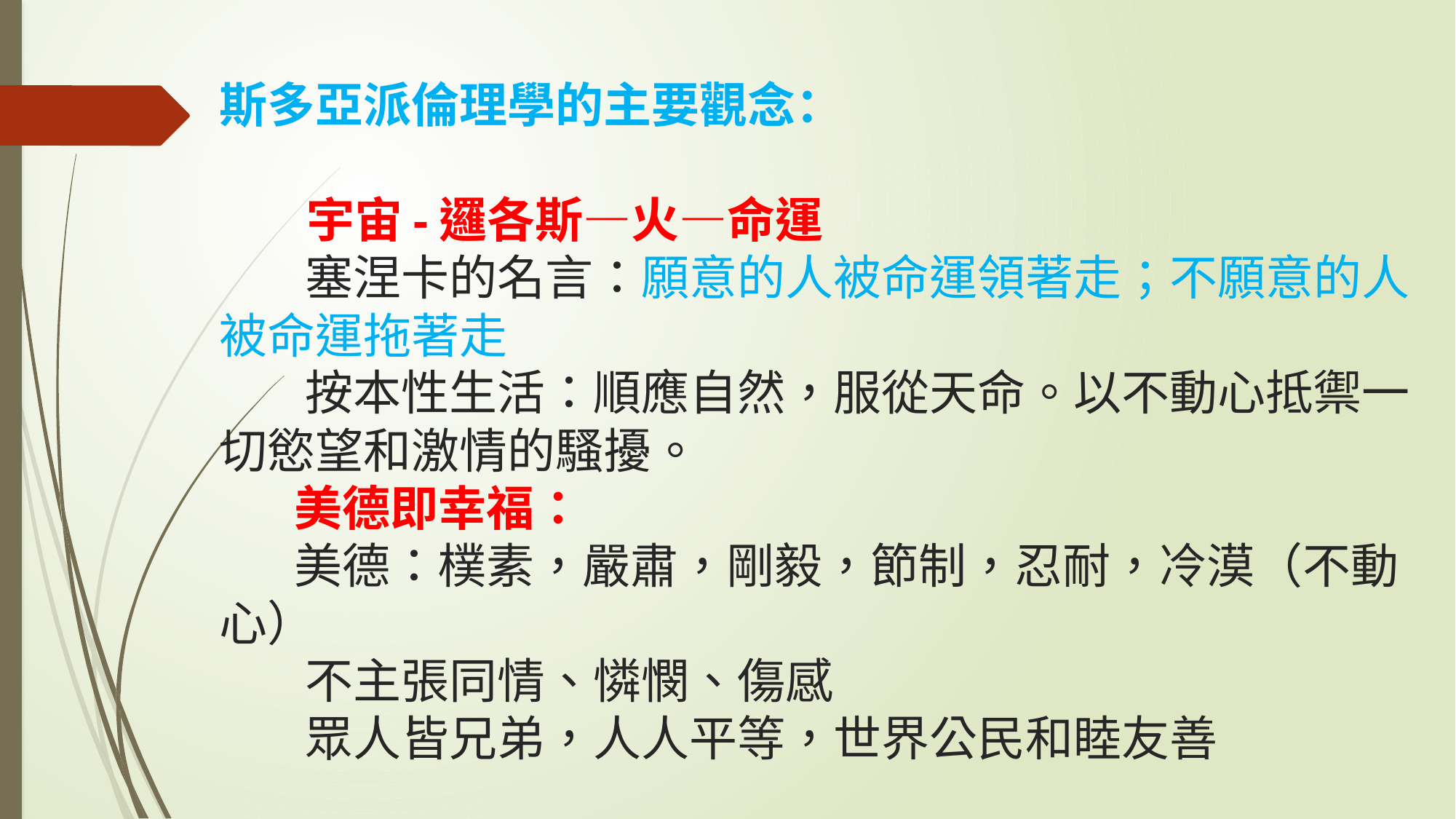

# 斯多亞派倫理學的主要觀念： 宇宙-邏各斯—火—命運 塞涅卡的名言：願意的人被命運領著走；不願意的人被命運拖著走 按本性生活：順應自然，服從天命。以不動心抵禦一切慾望和激情的騷擾。 美德即幸福： 美德：樸素，嚴肅，剛毅，節制，忍耐，冷漠（不動心） 不主張同情、憐憫、傷感 眾人皆兄弟，人人平等，世界公民和睦友善